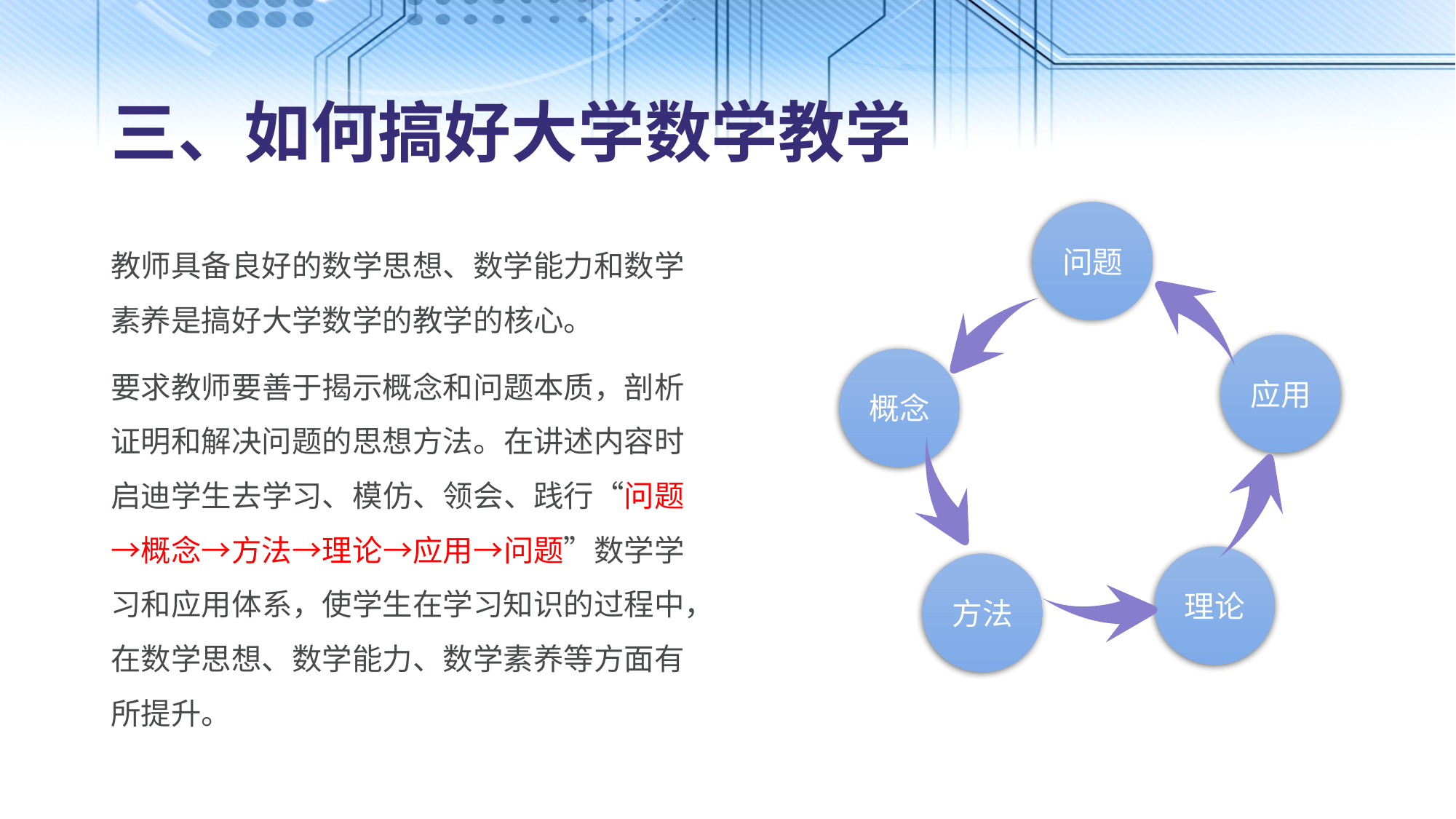

三、如何搞好大学数学教学
问题
教师具备良好的数学思想、数学能力和数学素养是搞好大学数学的教学的核心。
要求教师要善于揭示概念和问题本质，剖析证明和解决问题的思想方法。在讲述内容时启迪学生去学习、模仿、领会、践行“问题→概念→方法→理论→应用→问题”数学学习和应用体系，使学生在学习知识的过程中，在数学思想、数学能力、数学素养等方面有所提升。

应用
概念

理论
方法